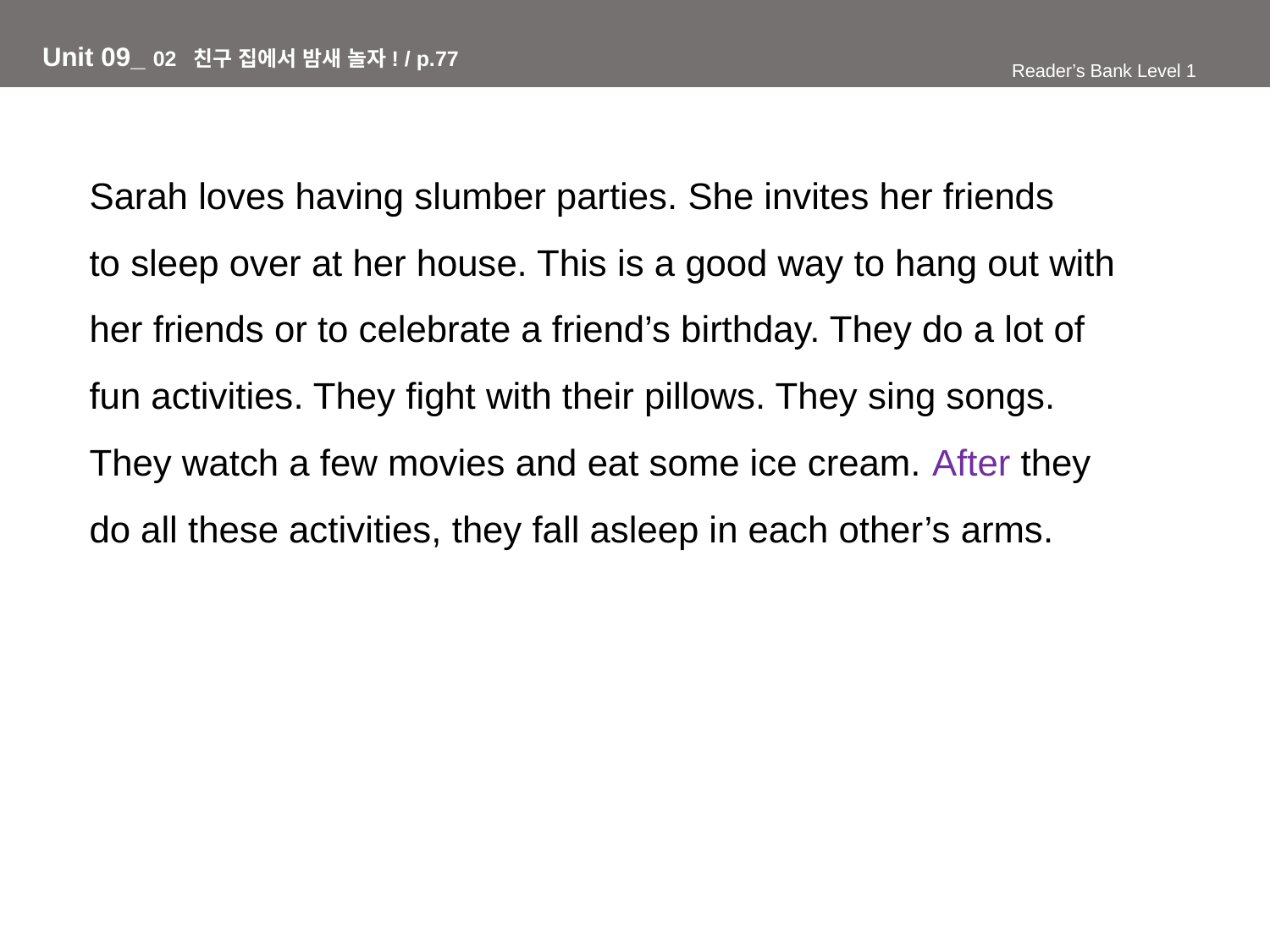

# Unit 09_ 02  친구 집에서 밤새 놀자! / p.77
Reader’s Bank Level 1

Sarah loves having slumber parties. She invites her friends
to sleep over at her house. This is a good way to hang out with
her friends or to celebrate a friend’s birthday. They do a lot of
fun activities. They fight with their pillows. They sing songs.
They watch a few movies and eat some ice cream. After they
do all these activities, they fall asleep in each other’s arms.